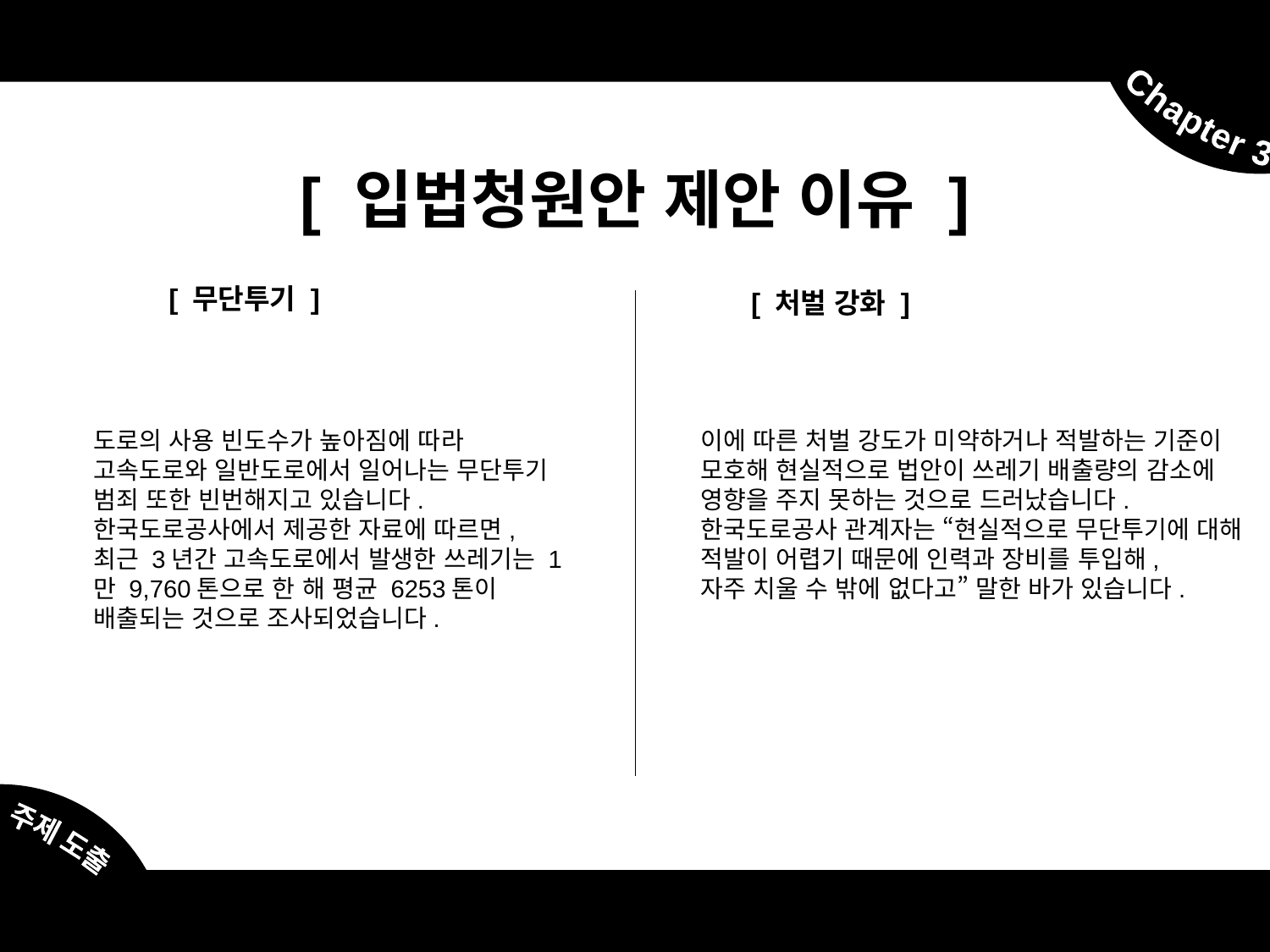

Chapter 3
[ 입법청원안 제안 이유 ]
[ 무단투기 ]
[ 처벌 강화 ]
이에 따른 처벌 강도가 미약하거나 적발하는 기준이
모호해 현실적으로 법안이 쓰레기 배출량의 감소에
영향을 주지 못하는 것으로 드러났습니다.
한국도로공사 관계자는 “현실적으로 무단투기에 대해
적발이 어렵기 때문에 인력과 장비를 투입해,
자주 치울 수 밖에 없다고” 말한 바가 있습니다.
도로의 사용 빈도수가 높아짐에 따라 고속도로와 일반도로에서 일어나는 무단투기 범죄 또한 빈번해지고 있습니다. 한국도로공사에서 제공한 자료에 따르면, 최근 3년간 고속도로에서 발생한 쓰레기는 1만 9,760톤으로 한 해 평균 6253톤이 배출되는 것으로 조사되었습니다.
주제 도출